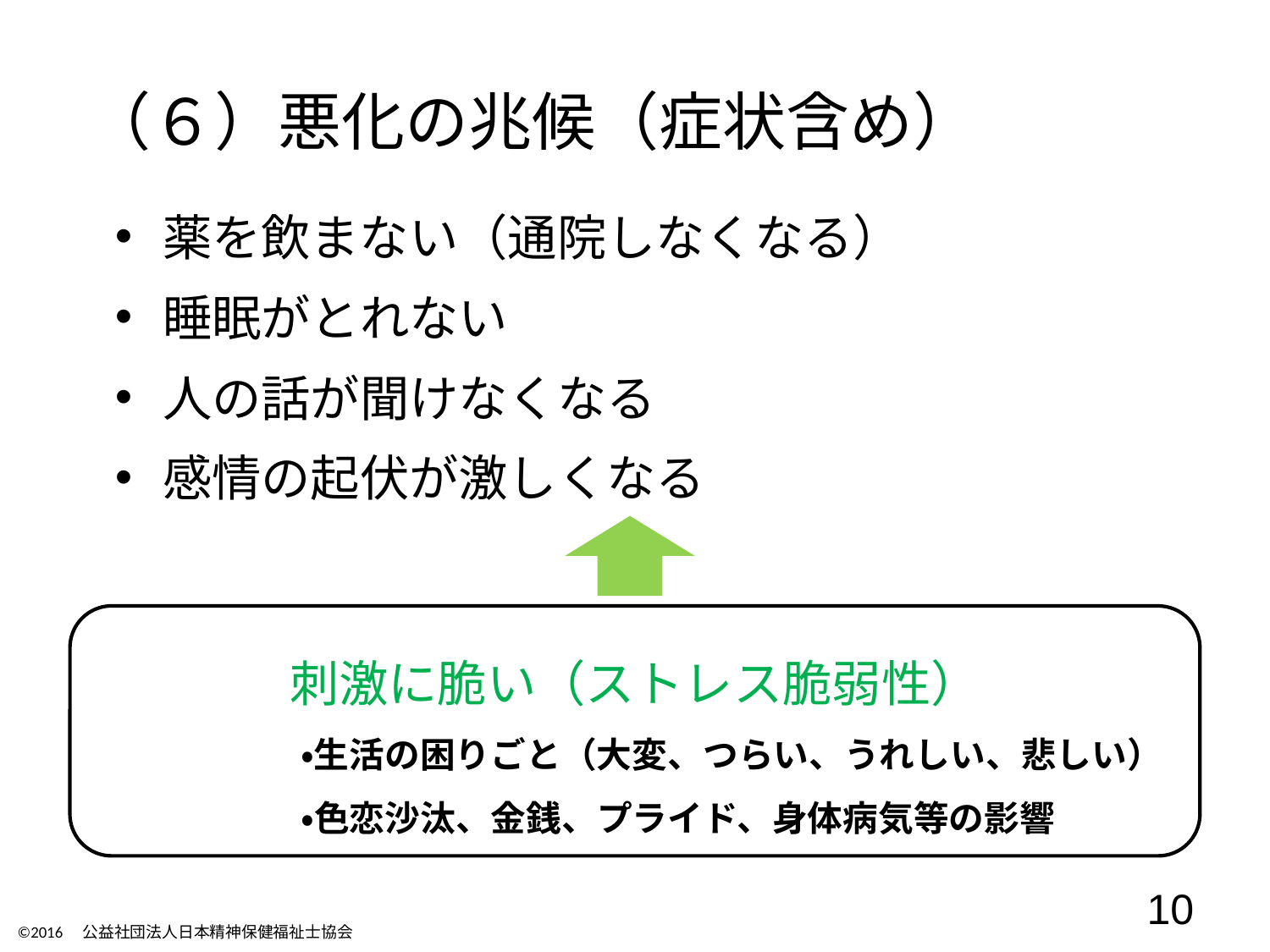

# （６）悪化の兆候（症状含め）
薬を飲まない（通院しなくなる）
睡眠がとれない
人の話が聞けなくなる
感情の起伏が激しくなる

刺激に脆い（ストレス脆弱性）
　　　・生活の困りごと（大変、つらい、うれしい、悲しい）
　　　・色恋沙汰、金銭、プライド、身体病気等の影響
10
©2016　公益社団法人日本精神保健福祉士協会